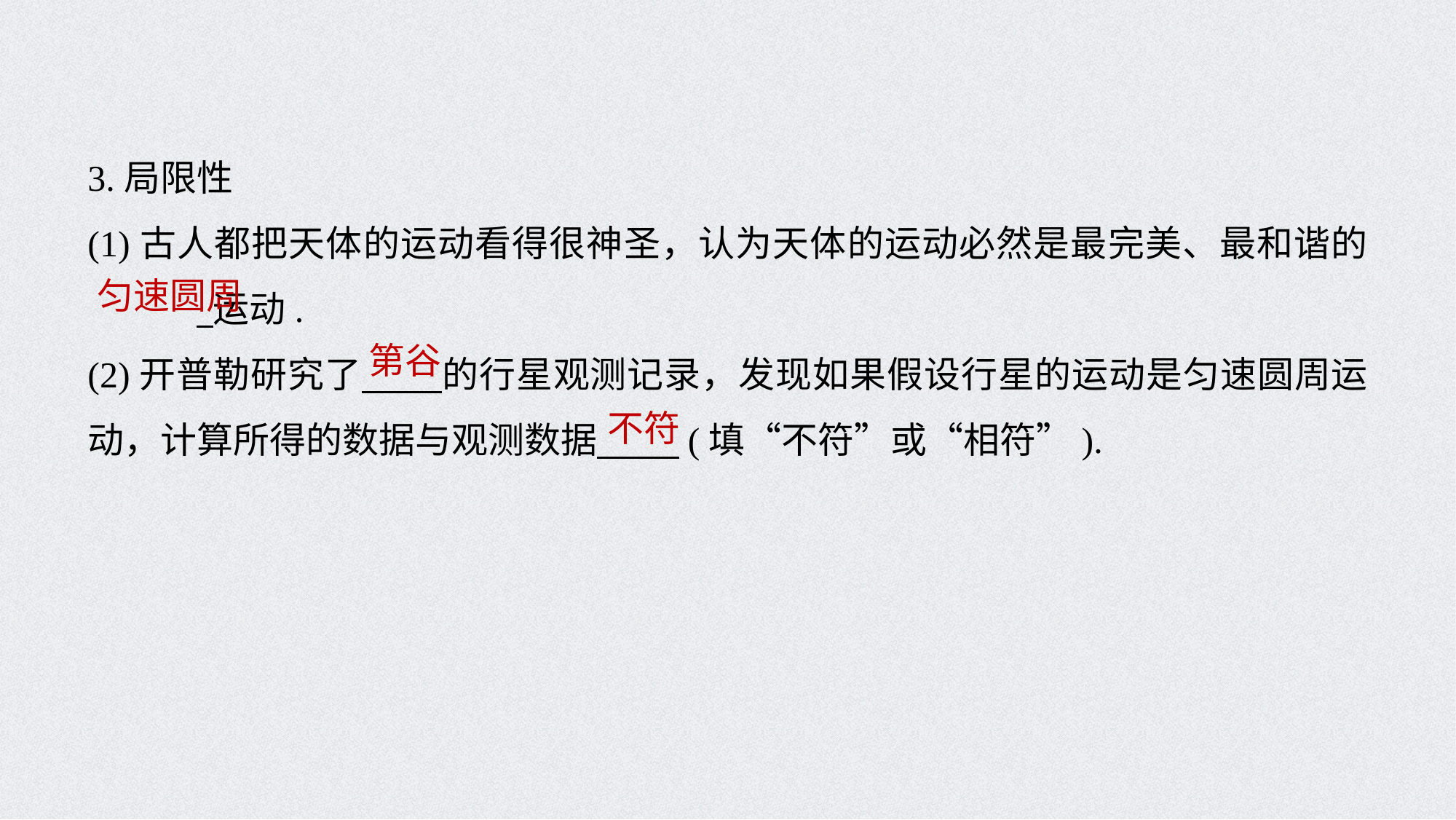

3.局限性
(1)古人都把天体的运动看得很神圣，认为天体的运动必然是最完美、最和谐的	  运动.
(2)开普勒研究了         的行星观测记录，发现如果假设行星的运动是匀速圆周运动，计算所得的数据与观测数据          (填“不符”或“相符”).
匀速圆周
第谷
不符